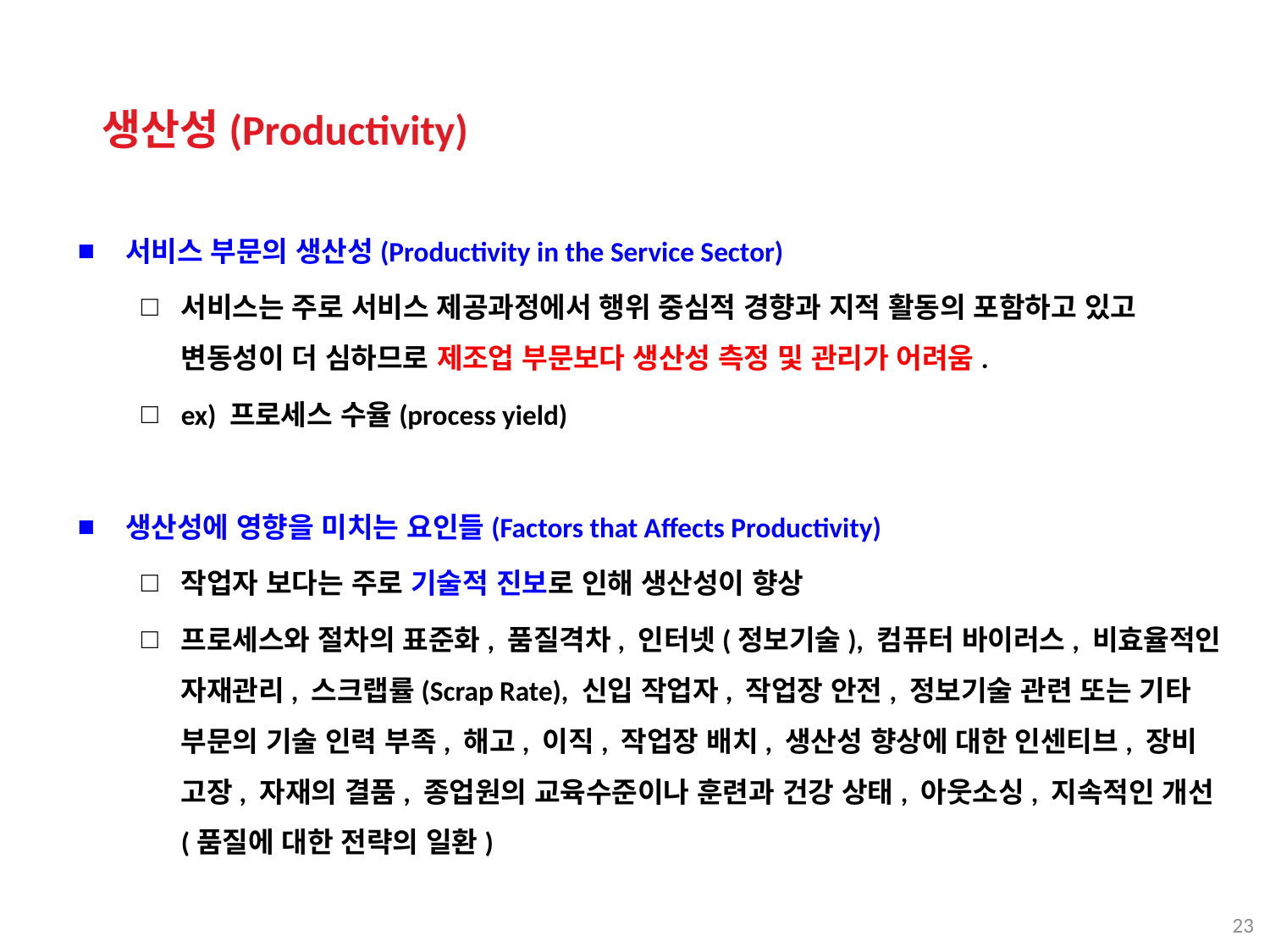

생산성(Productivity)
서비스 부문의 생산성(Productivity in the Service Sector)
서비스는 주로 서비스 제공과정에서 행위 중심적 경향과 지적 활동의 포함하고 있고 변동성이 더 심하므로 제조업 부문보다 생산성 측정 및 관리가 어려움.
ex) 프로세스 수율(process yield)

생산성에 영향을 미치는 요인들(Factors that Affects Productivity)
작업자 보다는 주로 기술적 진보로 인해 생산성이 향상
프로세스와 절차의 표준화, 품질격차, 인터넷(정보기술), 컴퓨터 바이러스, 비효율적인 자재관리, 스크랩률(Scrap Rate), 신입 작업자, 작업장 안전, 정보기술 관련 또는 기타 부문의 기술 인력 부족, 해고, 이직, 작업장 배치, 생산성 향상에 대한 인센티브, 장비 고장, 자재의 결품, 종업원의 교육수준이나 훈련과 건강 상태, 아웃소싱, 지속적인 개선(품질에 대한 전략의 일환)

23